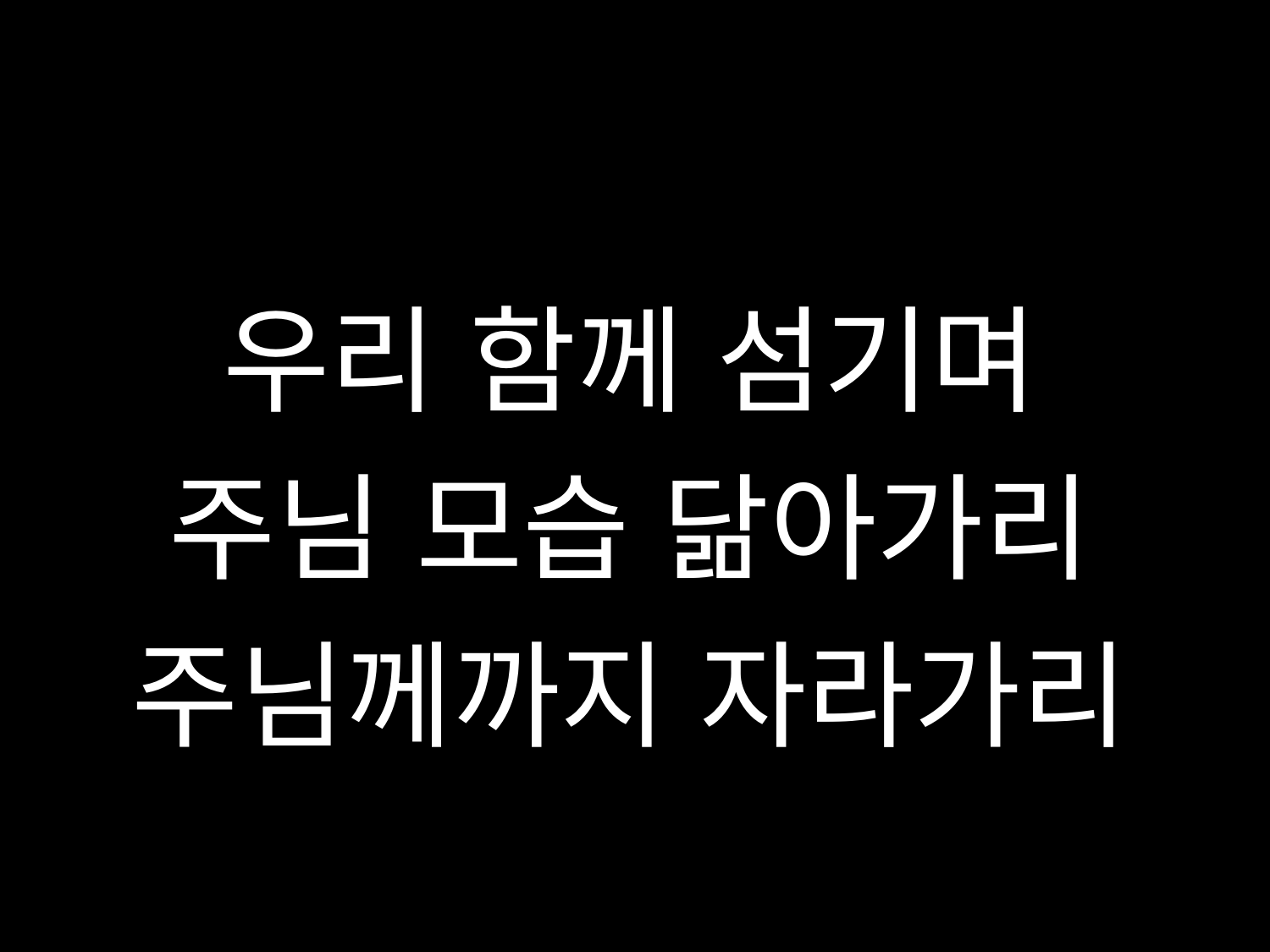

우리 함께 섬기며
주님 모습 닮아가리
주님께까지 자라가리